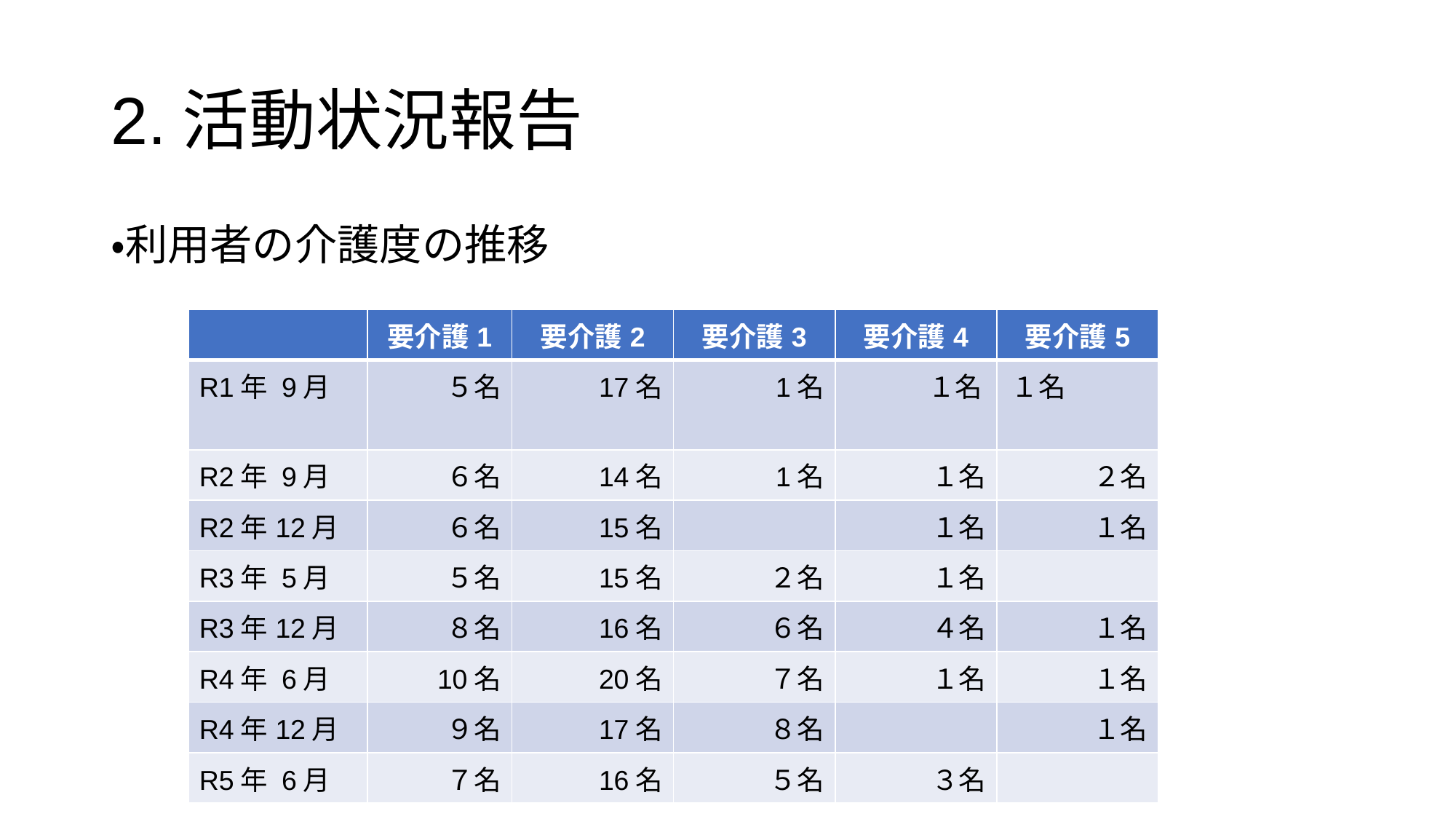

# 2.活動状況報告
・利用者の介護度の推移

|  | 要介護1 | 要介護2 | 要介護3 | 要介護4 | 要介護5 |
| --- | --- | --- | --- | --- | --- |
| R1年 9月 | ５名 | 17名 | 1名 | １名 | １名 |
| R2年 9月 | ６名 | 14名 | 1名 | １名 | ２名 |
| R2年12月 | ６名 | 15名 |  | １名 | １名 |
| R3年 5月 | ５名 | 15名 | ２名 | １名 |  |
| R3年12月 | ８名 | 16名 | ６名 | ４名 | １名 |
| R4年 6月 | 10名 | 20名 | ７名 | １名 | １名 |
| R4年12月 | ９名 | 17名 | ８名 |  | １名 |
| R5年 6月 | ７名 | 16名 | ５名 | ３名 |  |